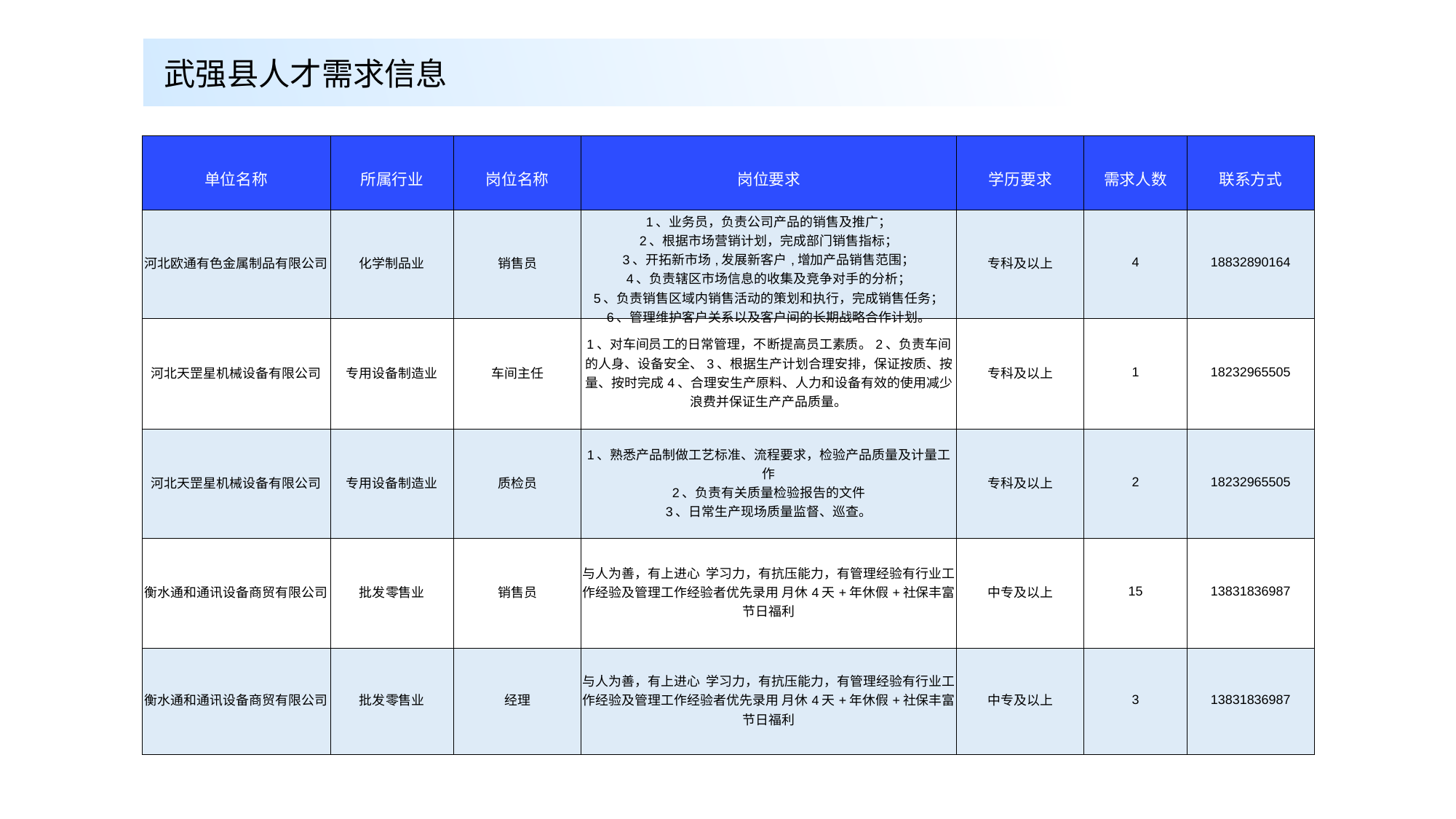

武强县人才需求信息
| 单位名称 | 所属行业 | 岗位名称 | 岗位要求 | 学历要求 | 需求人数 | 联系方式 |
| --- | --- | --- | --- | --- | --- | --- |
| 河北欧通有色金属制品有限公司 | 化学制品业 | 销售员 | 1、业务员，负责公司产品的销售及推广； 2、根据市场营销计划，完成部门销售指标； 3、开拓新市场,发展新客户,增加产品销售范围； 4、负责辖区市场信息的收集及竞争对手的分析； 5、负责销售区域内销售活动的策划和执行，完成销售任务； 6、管理维护客户关系以及客户间的长期战略合作计划。 | 专科及以上 | 4 | 18832890164 |
| 河北天罡星机械设备有限公司 | 专用设备制造业 | 车间主任 | 1、对车间员工的日常管理，不断提高员工素质。2、负责车间的人身、设备安全、3、根据生产计划合理安排，保证按质、按量、按时完成4、合理安生产原料、人力和设备有效的使用减少浪费并保证生产产品质量。 | 专科及以上 | 1 | 18232965505 |
| 河北天罡星机械设备有限公司 | 专用设备制造业 | 质检员 | 1、熟悉产品制做工艺标准、流程要求，检验产品质量及计量工作 2、负责有关质量检验报告的文件 3、日常生产现场质量监督、巡查。 | 专科及以上 | 2 | 18232965505 |
| 衡水通和通讯设备商贸有限公司 | 批发零售业 | 销售员 | 与人为善，有上进心 学习力，有抗压能力，有管理经验有行业工作经验及管理工作经验者优先录用 月休4天+年休假+社保丰富节日福利 | 中专及以上 | 15 | 13831836987 |
| 衡水通和通讯设备商贸有限公司 | 批发零售业 | 经理 | 与人为善，有上进心 学习力，有抗压能力，有管理经验有行业工作经验及管理工作经验者优先录用 月休4天+年休假+社保丰富节日福利 | 中专及以上 | 3 | 13831836987 |
31